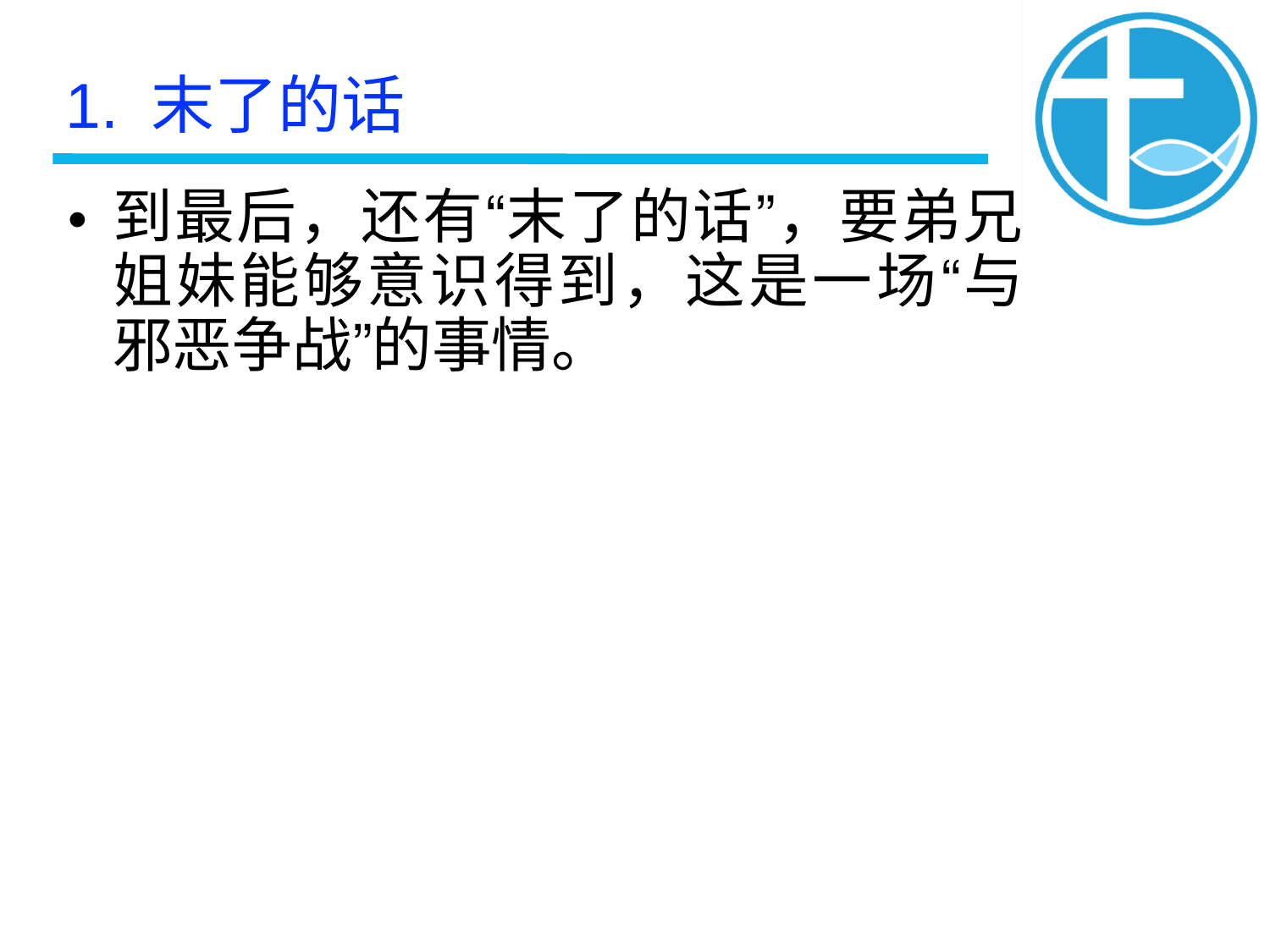

1. 末了的话
到最后，还有“末了的话”，要弟兄姐妹能够意识得到，这是一场“与邪恶争战”的事情。